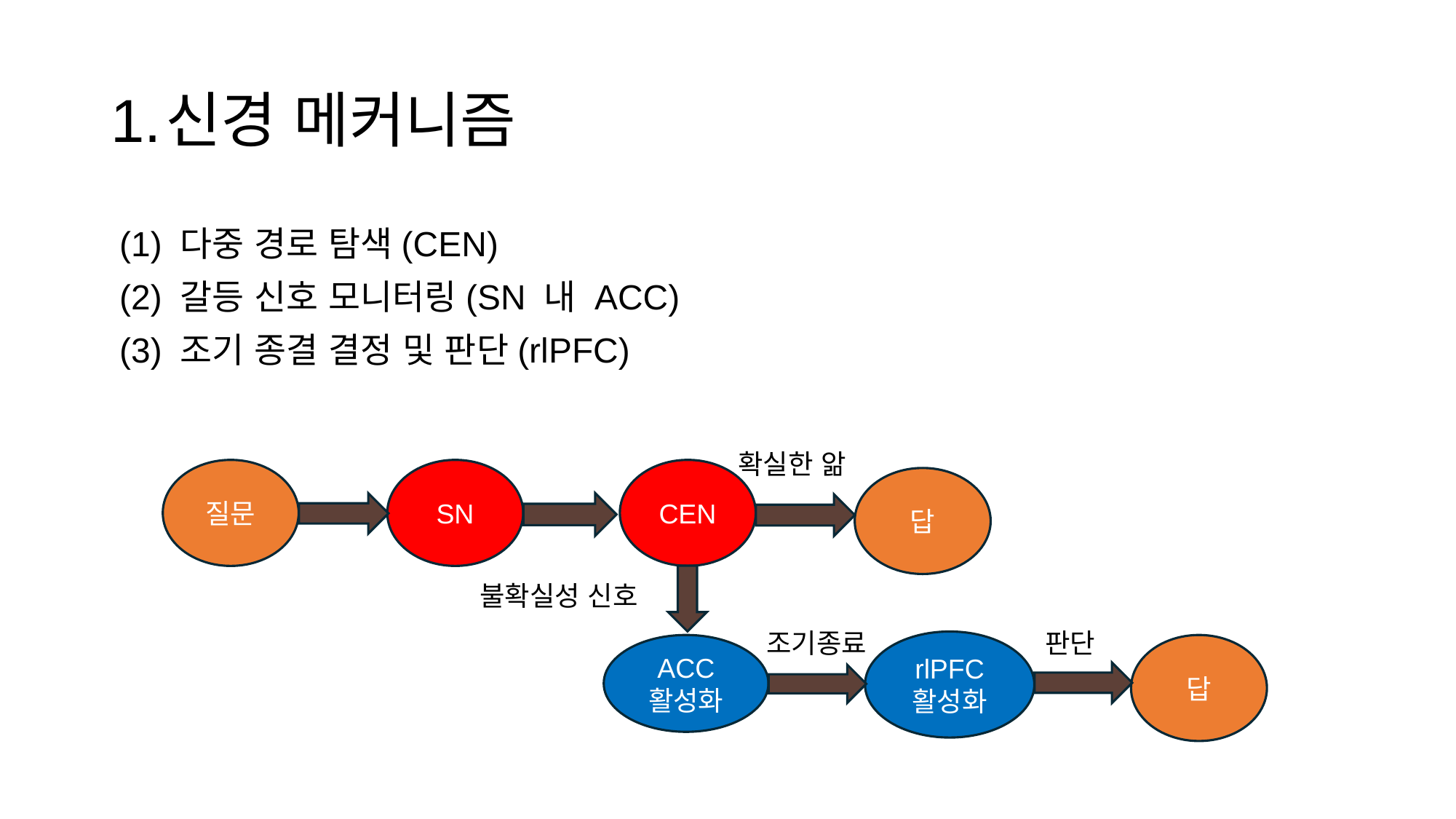

# 신경 메커니즘
 (​1) 다중 경로 탐색(CEN)
 (2) 갈등 신호 모니터링(SN 내 ACC)
 (3) 조기 종결 결정 및 판단(rlPFC)
확실한 앎
SN
질문
CEN
답

불확실성 신호
조기종료
판단
rlPFC
활성화
ACC
활성화
답